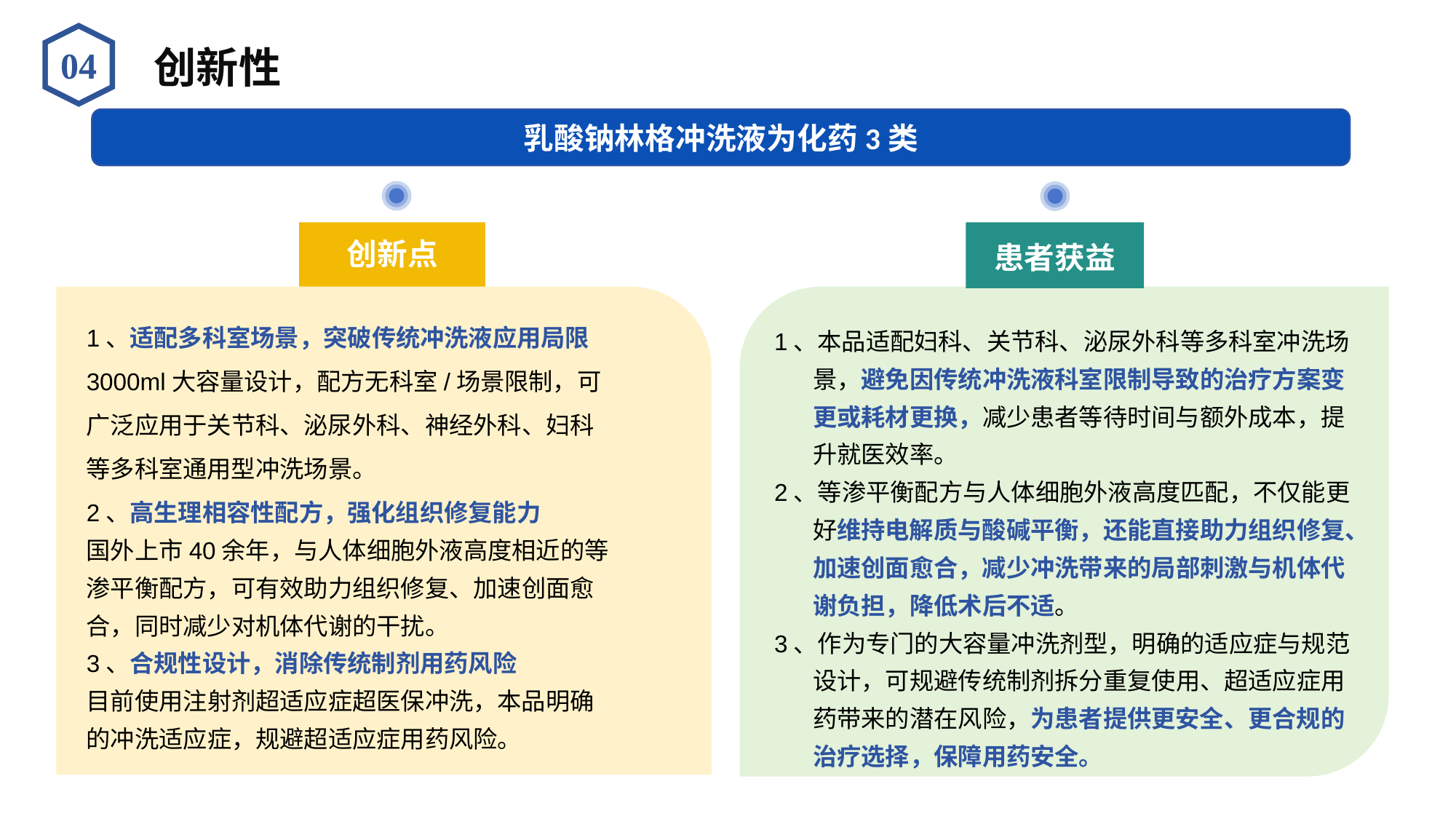

创新性
04
乳酸钠林格冲洗液为化药3类

创新点
患者获益
1、适配多科室场景，突破传统冲洗液应用局限
3000ml大容量设计，配方无科室/场景限制，可广泛应用于关节科、泌尿外科、神经外科、妇科等多科室通用型冲洗场景。
2、高生理相容性配方，强化组织修复能力
国外上市40余年，与人体细胞外液高度相近的等渗平衡配方，可有效助力组织修复、加速创面愈合，同时减少对机体代谢的干扰。
3、合规性设计，消除传统制剂用药风险
目前使用注射剂超适应症超医保冲洗，本品明确的冲洗适应症，规避超适应症用药风险。
1、本品适配妇科、关节科、泌尿外科等多科室冲洗场景，避免因传统冲洗液科室限制导致的治疗方案变更或耗材更换，减少患者等待时间与额外成本，提升就医效率。
2、等渗平衡配方与人体细胞外液高度匹配，不仅能更好维持电解质与酸碱平衡，还能直接助力组织修复、加速创面愈合，减少冲洗带来的局部刺激与机体代谢负担，降低术后不适。
3、作为专门的大容量冲洗剂型，明确的适应症与规范设计，可规避传统制剂拆分重复使用、超适应症用药带来的潜在风险，为患者提供更安全、更合规的治疗选择，保障用药安全。